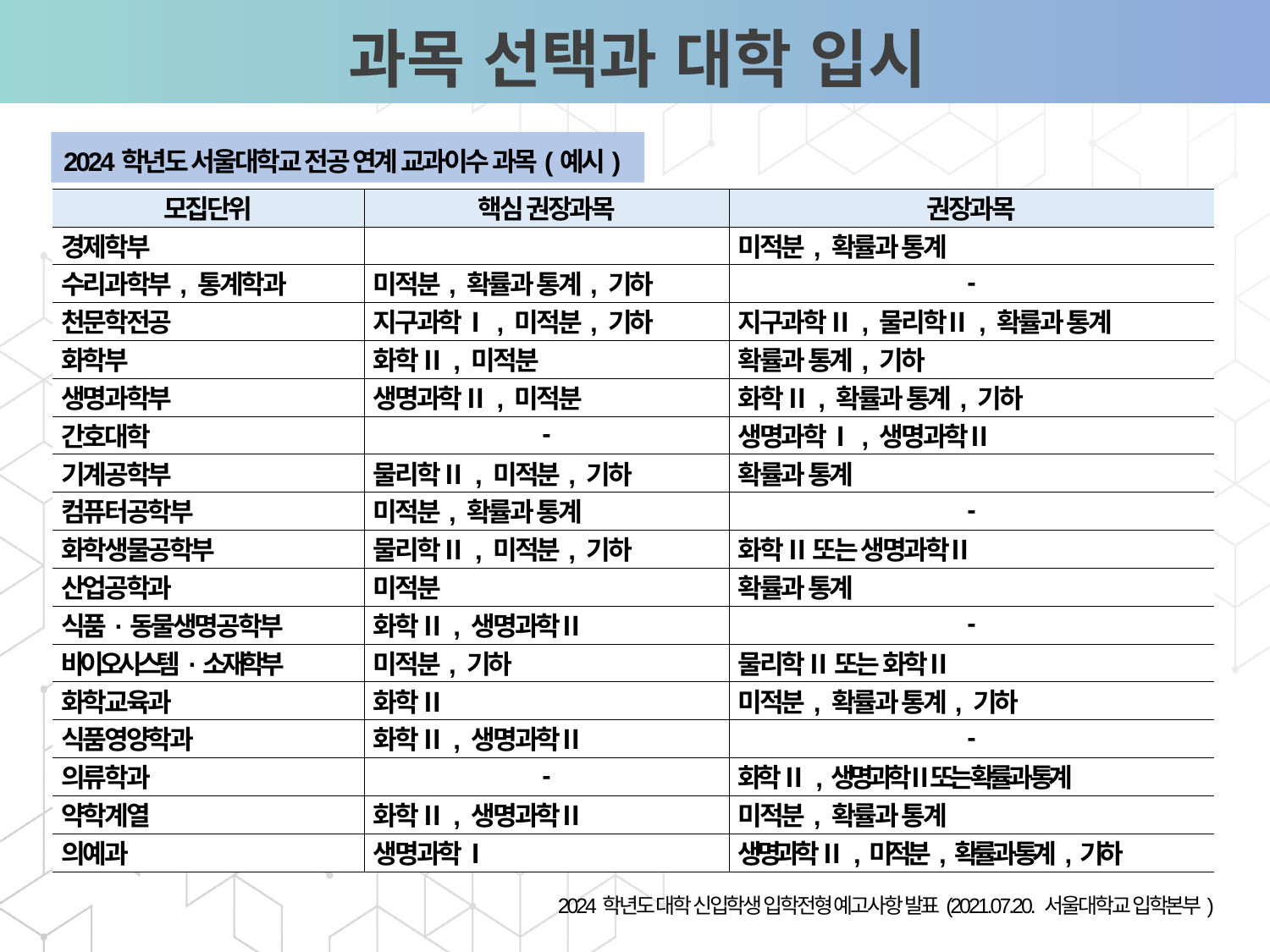

과목 선택과 대학 입시
2024학년도 서울대학교 전공 연계 교과이수 과목(예시)
| 모집단위 | 핵심 권장과목 | 권장과목 |
| --- | --- | --- |
| 경제학부 |  | 미적분, 확률과 통계 |
| 수리과학부, 통계학과 | 미적분, 확률과 통계, 기하 | - |
| 천문학전공 | 지구과학Ⅰ, 미적분, 기하 | 지구과학Ⅱ, 물리학Ⅱ, 확률과 통계 |
| 화학부 | 화학Ⅱ, 미적분 | 확률과 통계, 기하 |
| 생명과학부 | 생명과학Ⅱ, 미적분 | 화학Ⅱ, 확률과 통계, 기하 |
| 간호대학 | - | 생명과학Ⅰ, 생명과학Ⅱ |
| 기계공학부 | 물리학Ⅱ, 미적분, 기하 | 확률과 통계 |
| 컴퓨터공학부 | 미적분, 확률과 통계 | - |
| 화학생물공학부 | 물리학Ⅱ, 미적분, 기하 | 화학Ⅱ 또는 생명과학Ⅱ |
| 산업공학과 | 미적분 | 확률과 통계 |
| 식품·동물생명공학부 | 화학Ⅱ, 생명과학Ⅱ | - |
| 바이오시스템·소재학부 | 미적분, 기하 | 물리학Ⅱ 또는 화학Ⅱ |
| 화학교육과 | 화학Ⅱ | 미적분, 확률과 통계, 기하 |
| 식품영양학과 | 화학Ⅱ, 생명과학Ⅱ | - |
| 의류학과 | - | 화학Ⅱ, 생명과학Ⅱ 또는 확률과 통계 |
| 약학계열 | 화학Ⅱ, 생명과학Ⅱ | 미적분, 확률과 통계 |
| 의예과 | 생명과학Ⅰ | 생명과학Ⅱ, 미적분, 확률과 통계, 기하 |
영업활동의 부재
2024학년도 대학 신입학생 입학전형 예고사항 발표(2021.07.20. 서울대학교 입학본부)